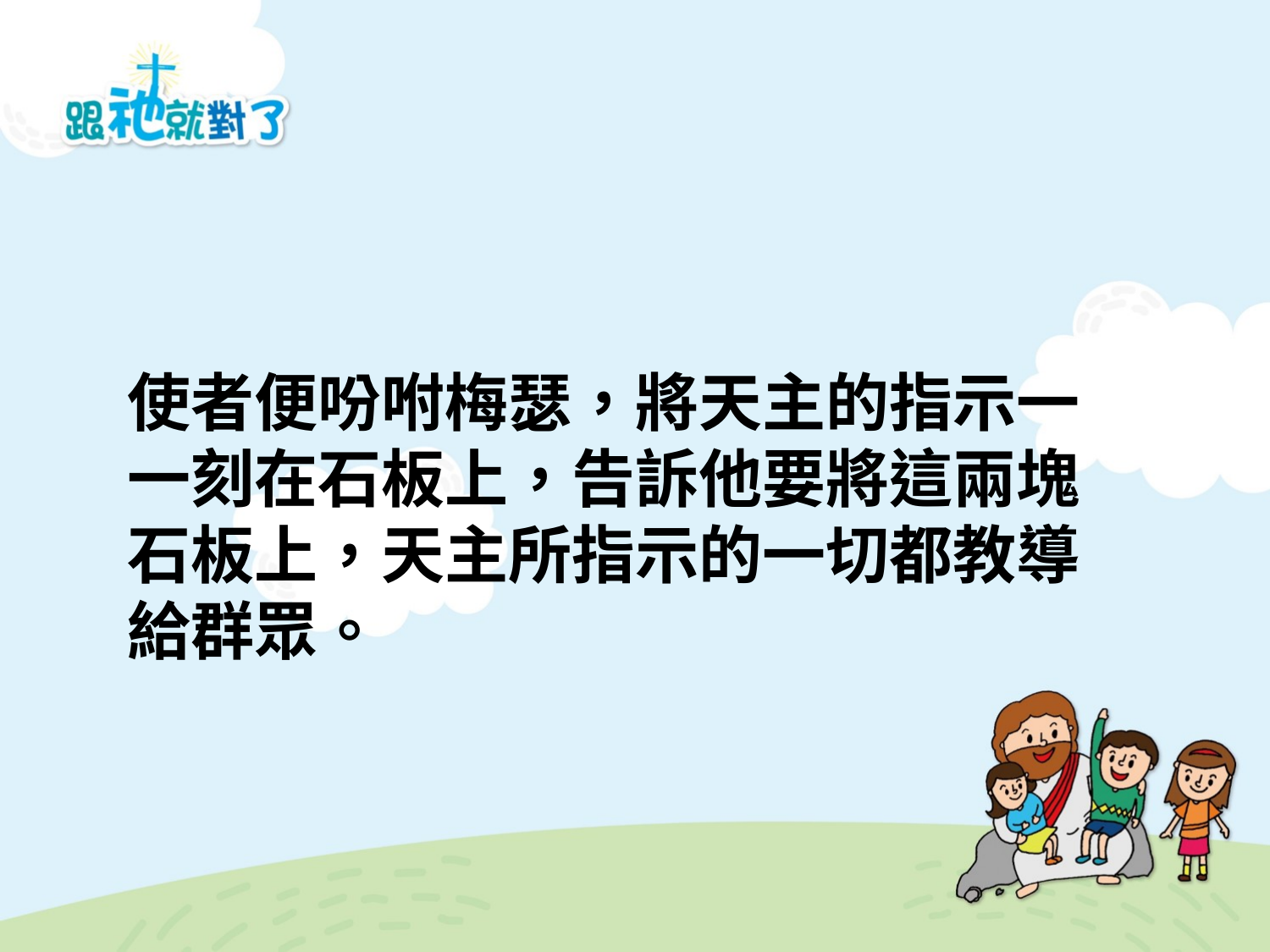

使者便吩咐梅瑟，將天主的指示一一刻在石板上，告訴他要將這兩塊石板上，天主所指示的一切都教導給群眾。